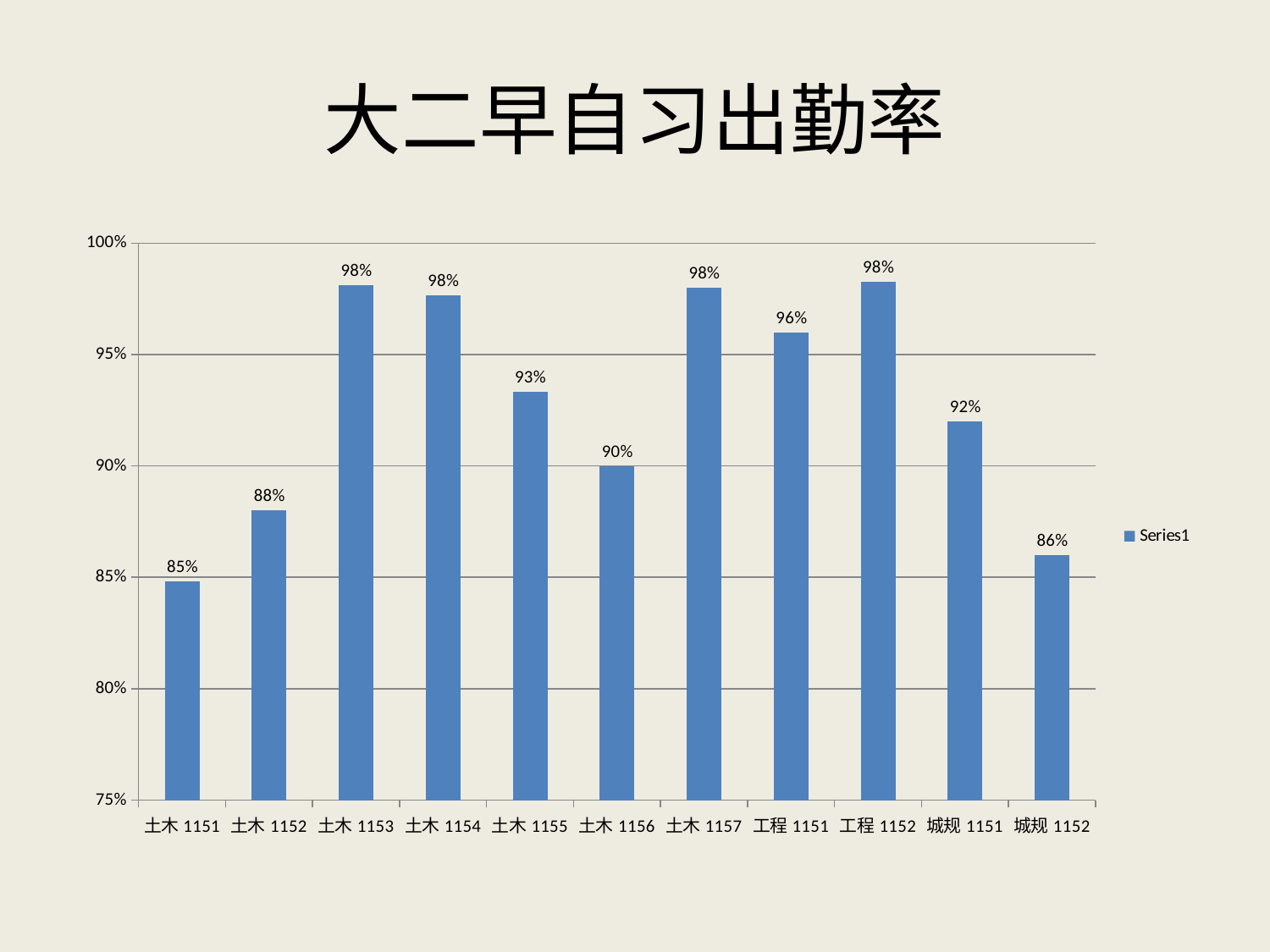

# 大二早自习出勤率

### Chart

| Category |  |
|---|---|
| 土木1151 | 0.8482758620689655 |
| 土木1152 | 0.88 |
| 土木1153 | 0.98125 |
| 土木1154 | 0.9764705882352941 |
| 土木1155 | 0.9333333333333333 |
| 土木1156 | 0.9 |
| 土木1157 | 0.98 |
| 工程1151 | 0.96 |
| 工程1152 | 0.9828571428571429 |
| 城规1151 | 0.92 |
| 城规1152 | 0.86 |